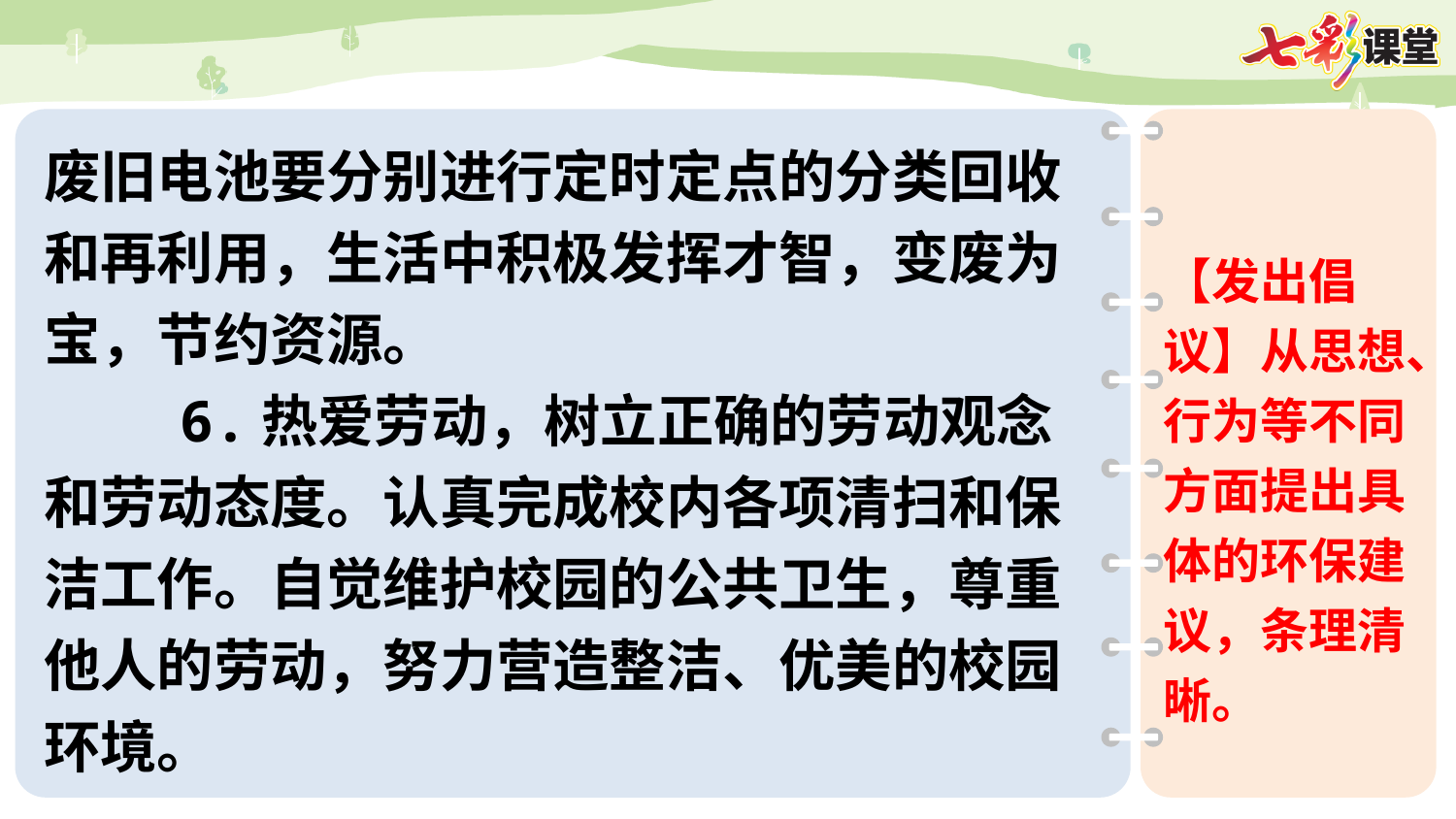

废旧电池要分别进行定时定点的分类回收和再利用，生活中积极发挥才智，变废为宝，节约资源。
    6.热爱劳动，树立正确的劳动观念和劳动态度。认真完成校内各项清扫和保洁工作。自觉维护校园的公共卫生，尊重他人的劳动，努力营造整洁、优美的校园环境。
【发出倡议】从思想、行为等不同方面提出具体的环保建议，条理清晰。